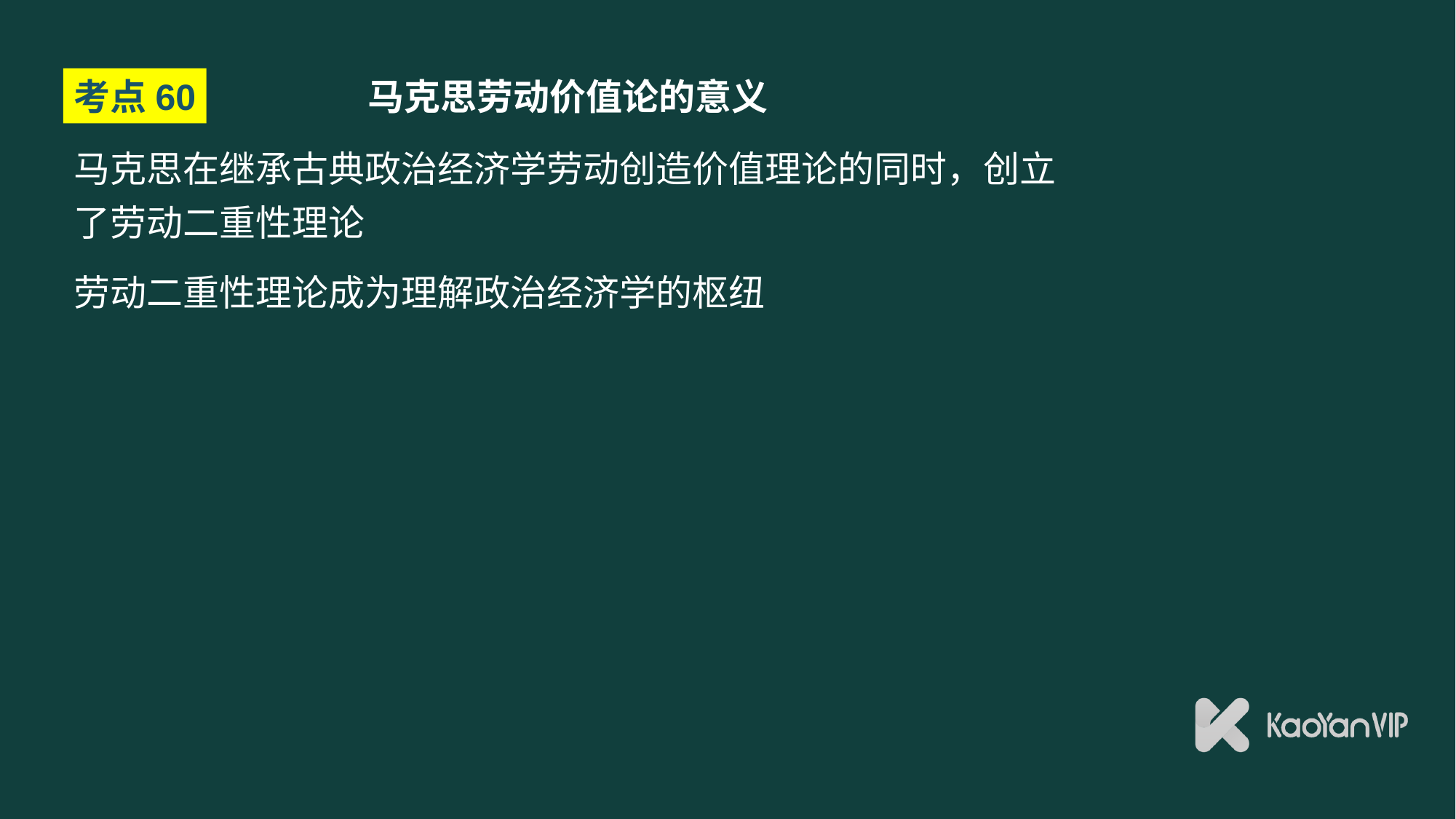

# 马克思劳动价值论的意义
考点60
马克思在继承古典政治经济学劳动创造价值理论的同时，创立了劳动二重性理论
劳动二重性理论成为理解政治经济学的枢纽